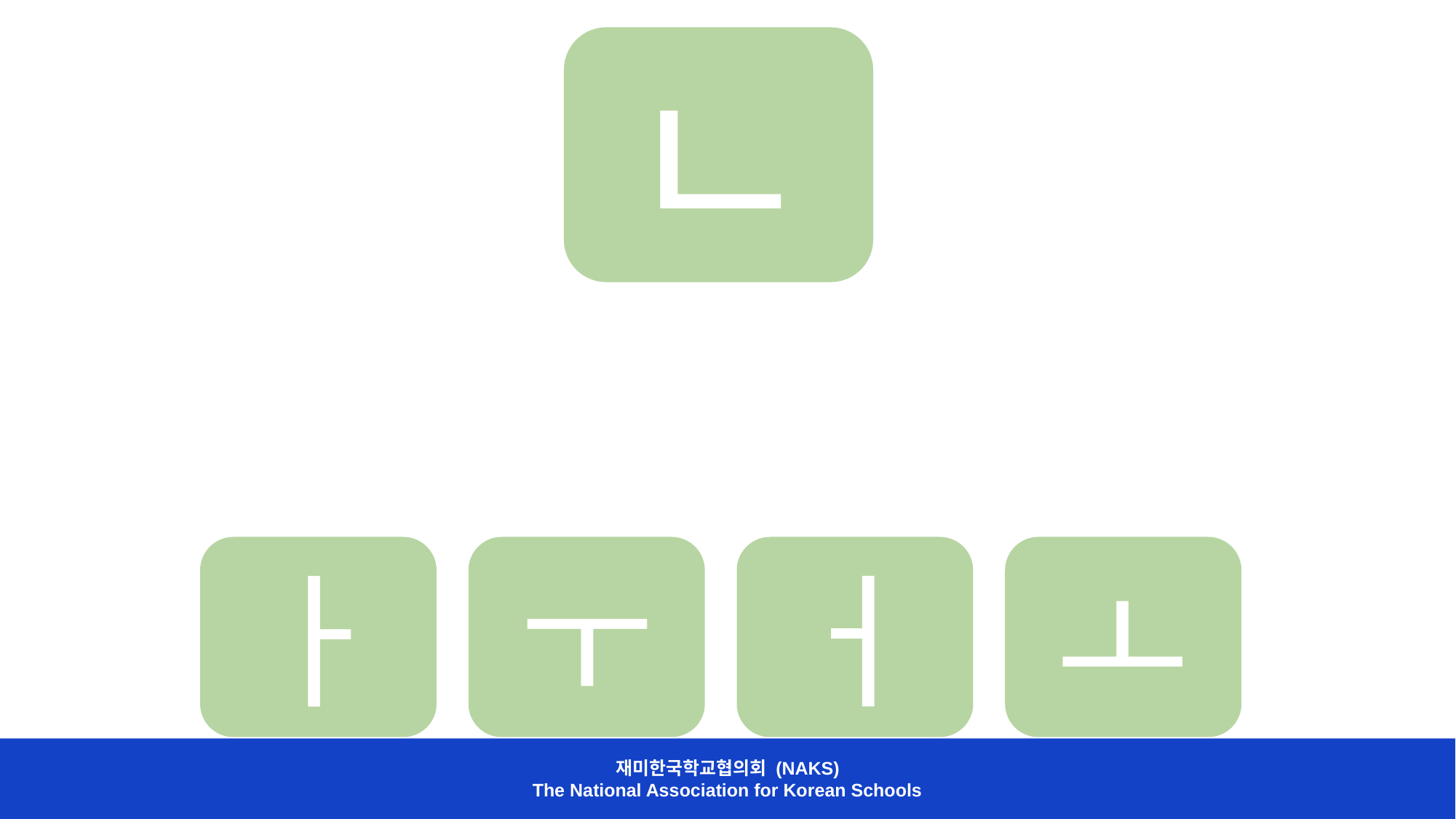

ㄴ
ㅏ
ㅜ
ㅓ
ㅗ
재미한국학교협의회 (NAKS)
The National Association for Korean Schools